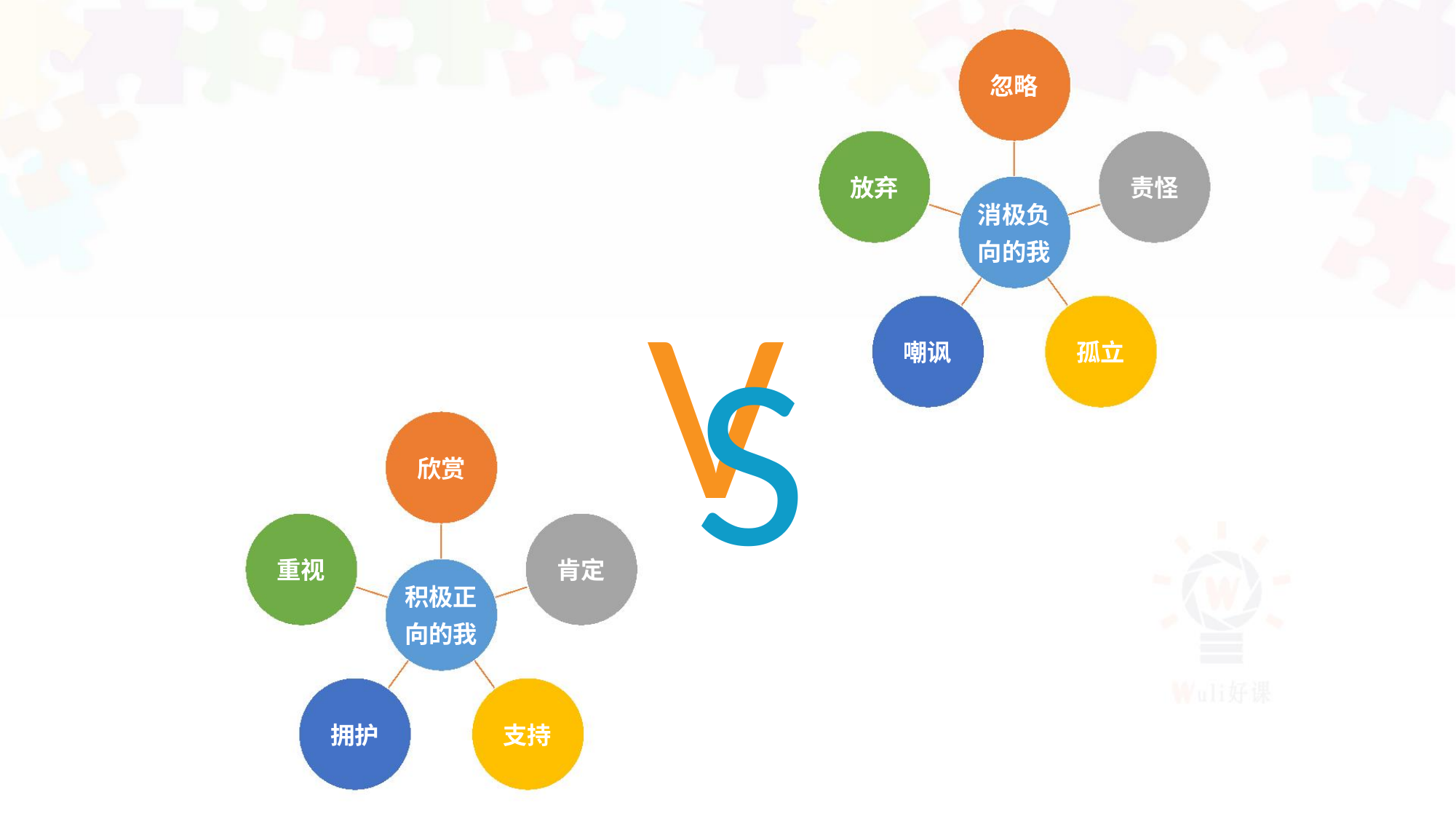

忽略
放弃
责怪
消极负
向的我
V
S
嘲讽
孤立
欣赏
重视
肯定
积极正
向的我
拥护
支持